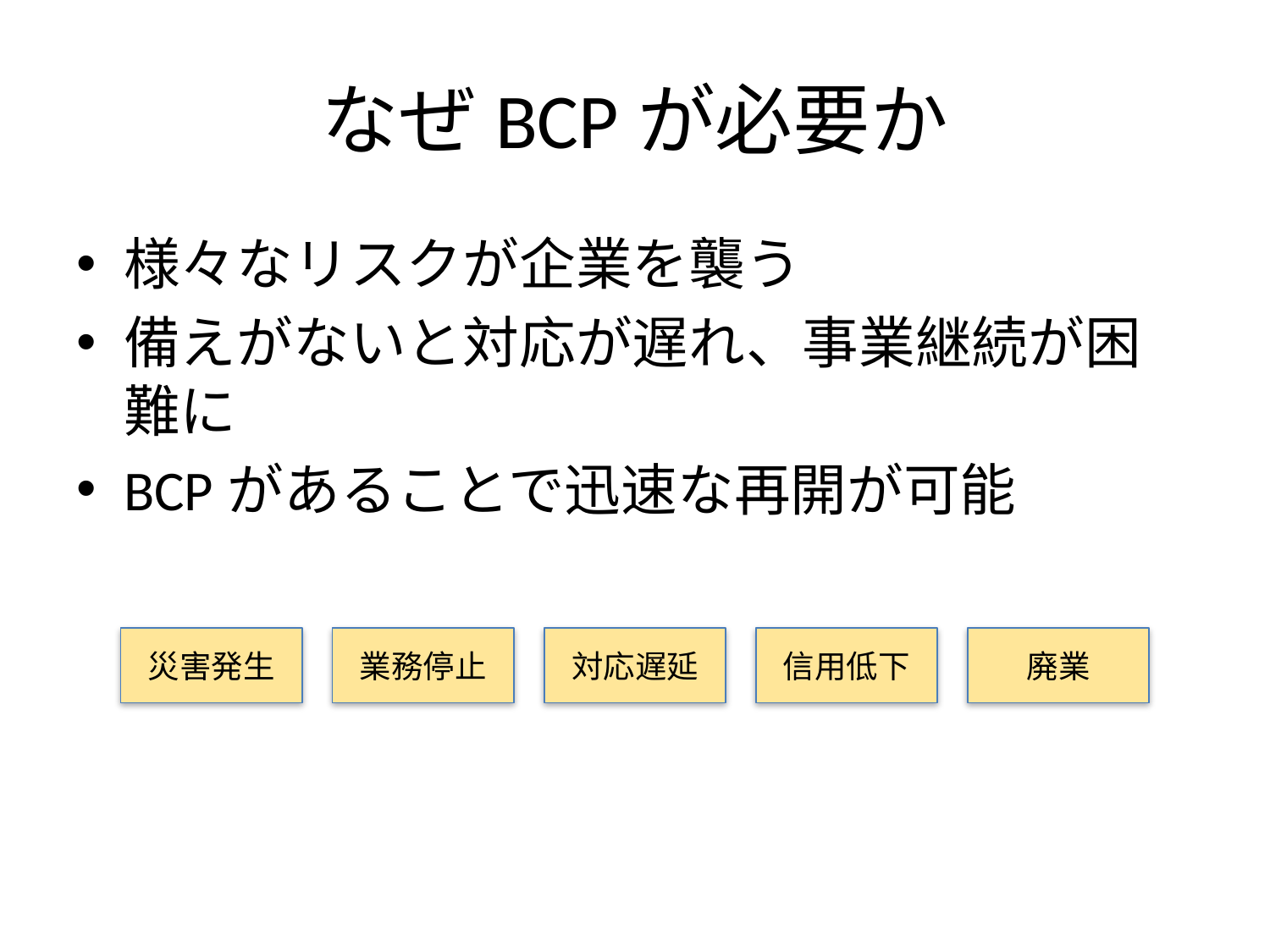

# なぜBCPが必要か
様々なリスクが企業を襲う
備えがないと対応が遅れ、事業継続が困難に
BCPがあることで迅速な再開が可能
災害発生
業務停止
対応遅延
信用低下
廃業